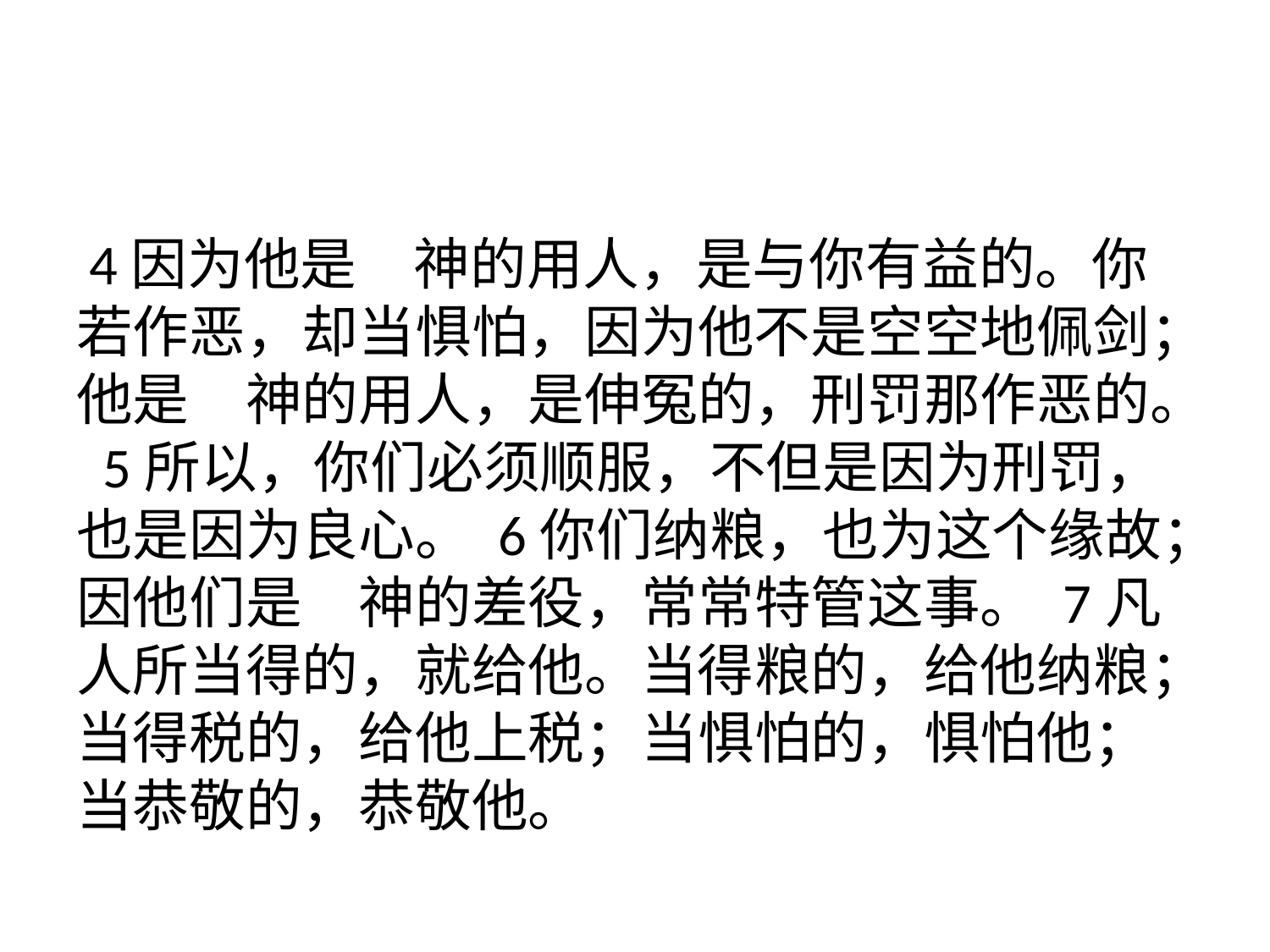

#
 4因为他是　神的用人，是与你有益的。你若作恶，却当惧怕，因为他不是空空地佩剑；他是　神的用人，是伸冤的，刑罚那作恶的。 5所以，你们必须顺服，不但是因为刑罚，也是因为良心。 6你们纳粮，也为这个缘故；因他们是　神的差役，常常特管这事。 7凡人所当得的，就给他。当得粮的，给他纳粮；当得税的，给他上税；当惧怕的，惧怕他；当恭敬的，恭敬他。